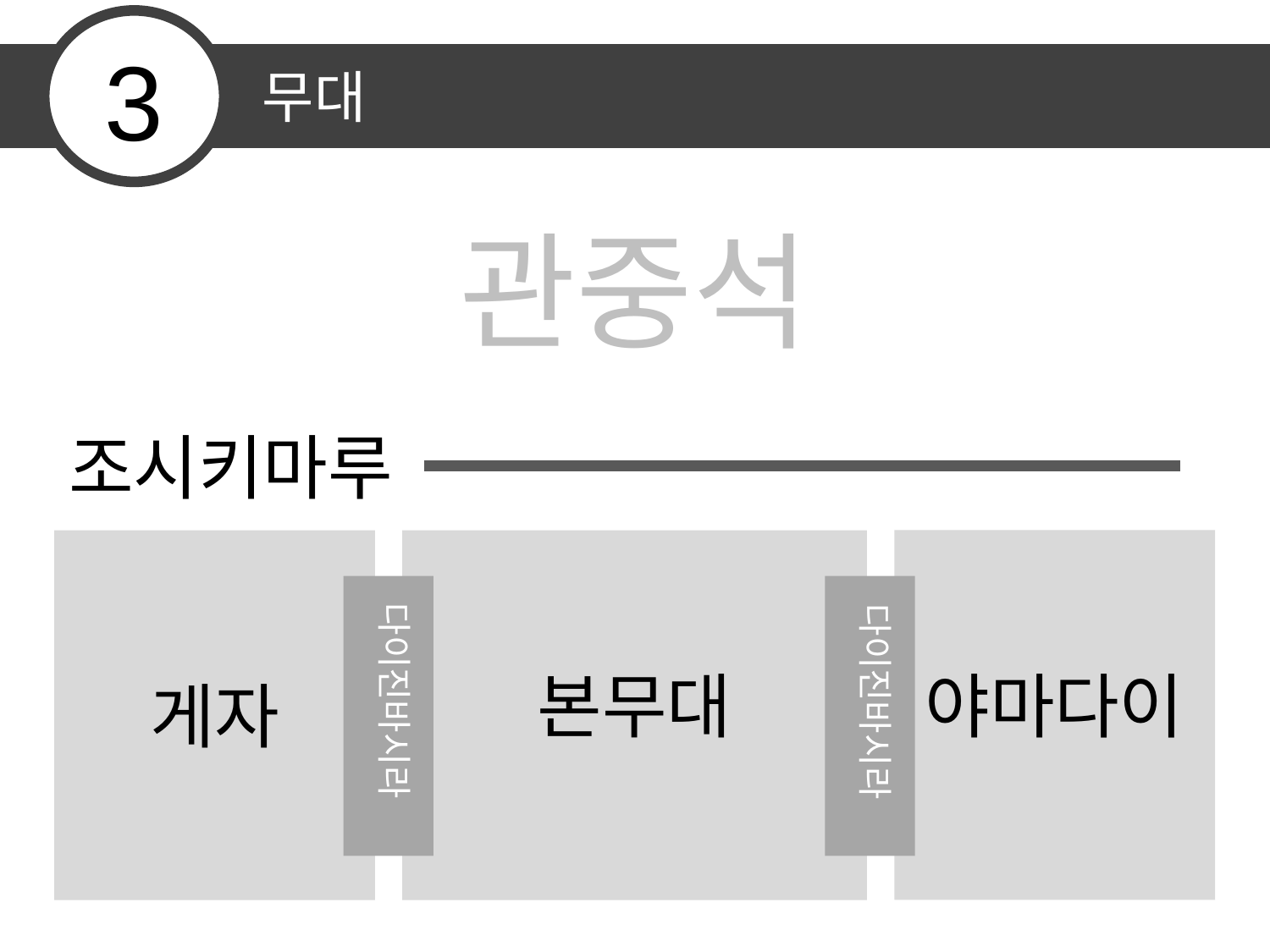

3

무대
관중석
조시키마루

야마다이

게자

본무대

다이진바시라

다이진바시라